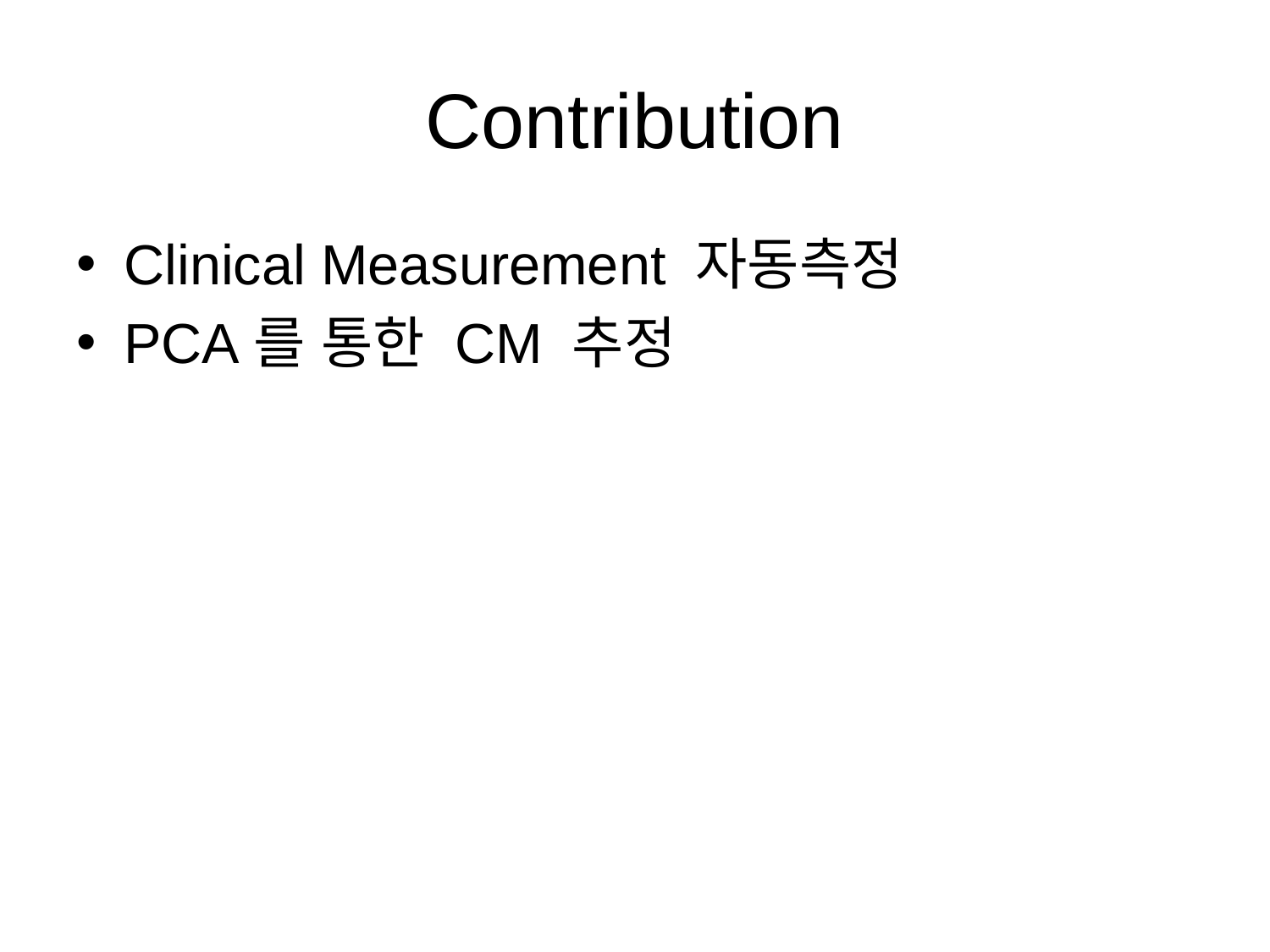

# Contribution
Clinical Measurement 자동측정
PCA를 통한 CM 추정